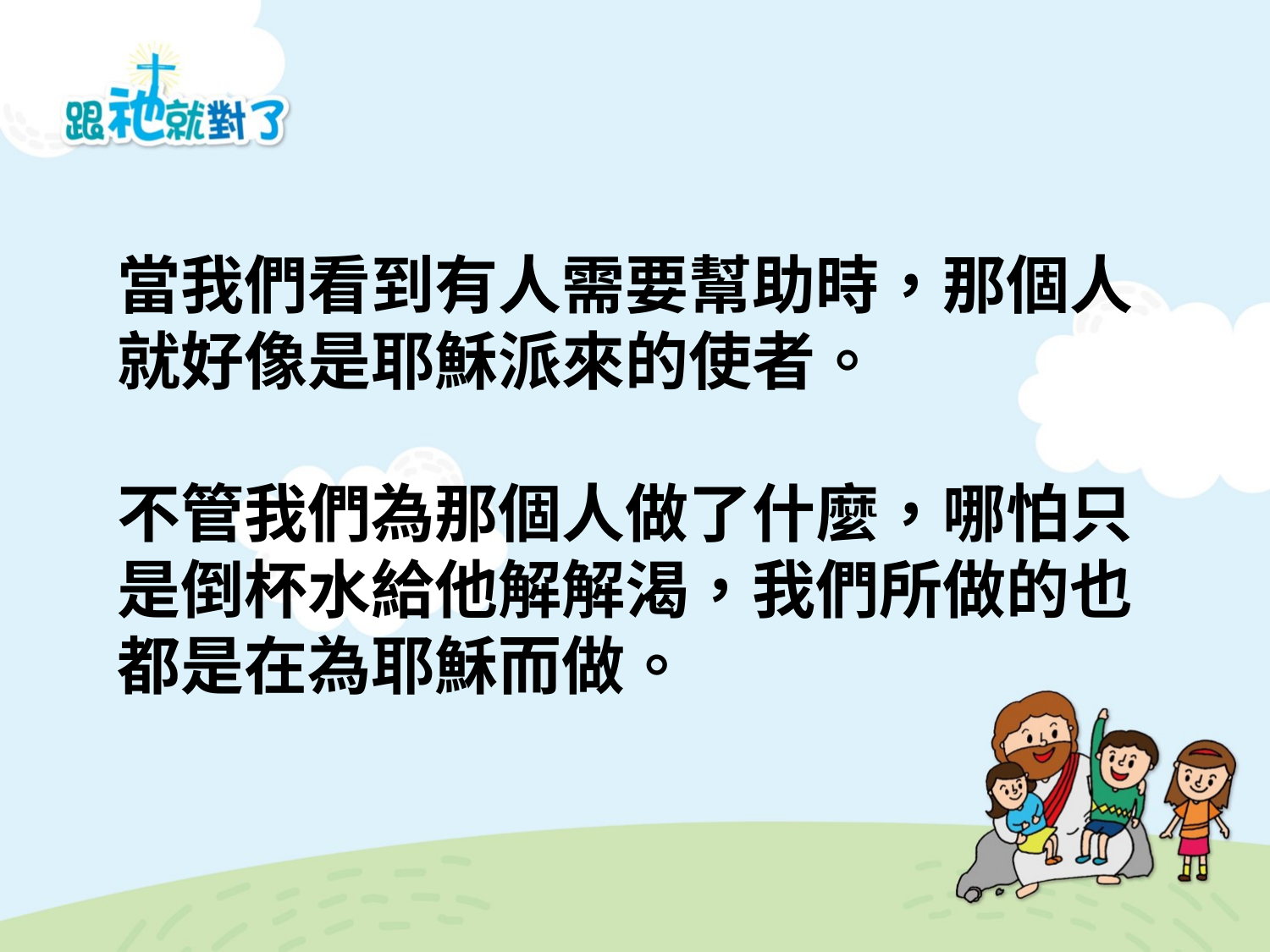

當我們看到有人需要幫助時，那個人就好像是耶穌派來的使者。

不管我們為那個人做了什麼，哪怕只是倒杯水給他解解渴，我們所做的也都是在為耶穌而做。